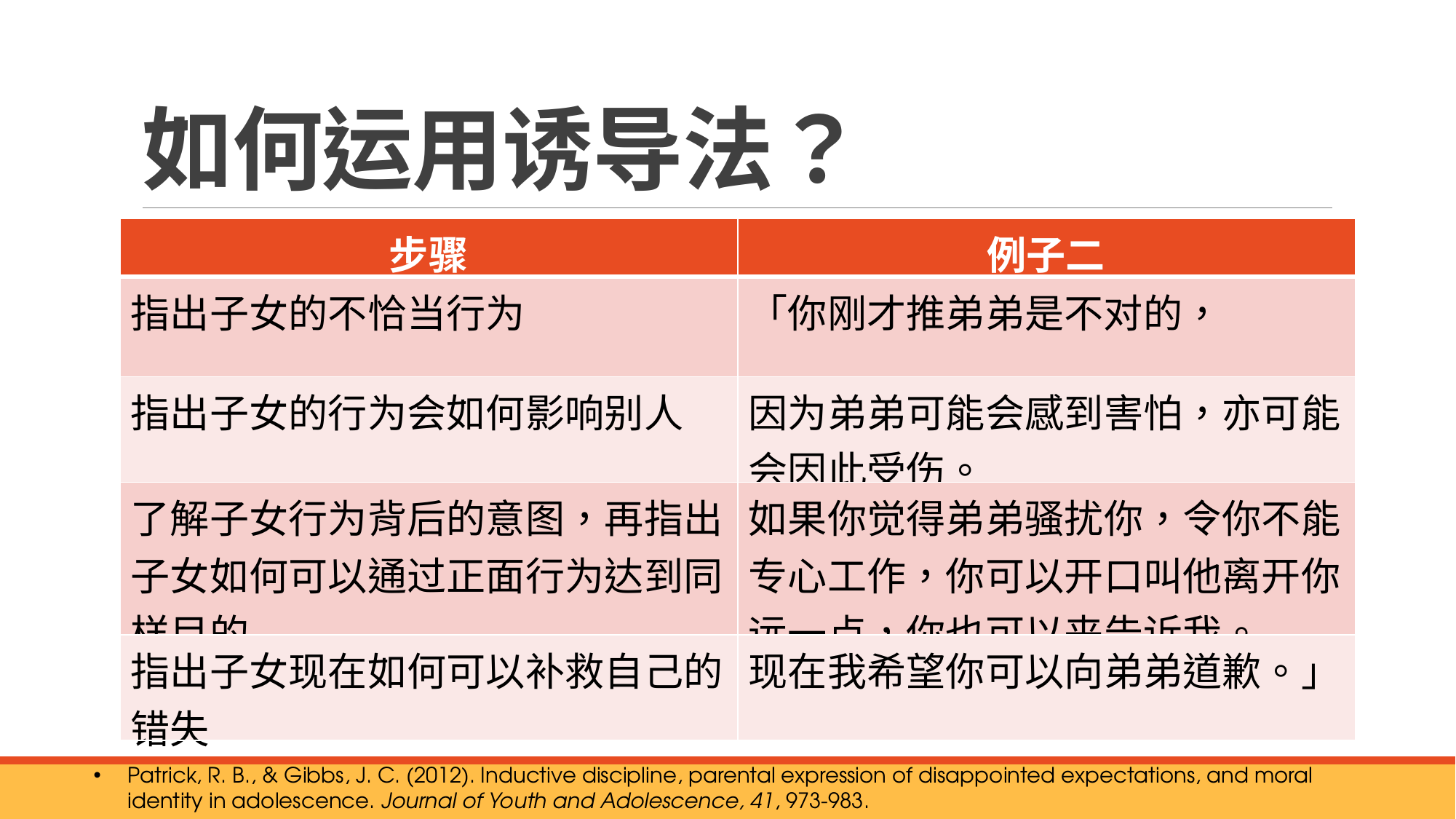

# 如何运用诱导法？
| 步骤 | 例子二 |
| --- | --- |
| 指出子女的不恰当行为 | 「你刚才推弟弟是不对的， |
| 指出子女的行为会如何影响别人 | 因为弟弟可能会感到害怕，亦可能会因此受伤。 |
| 了解子女行为背后的意图，再指出子女如何可以通过正面行为达到同样目的 | 如果你觉得弟弟骚扰你，令你不能专心工作，你可以开口叫他离开你远一点，你也可以来告诉我。 |
| 指出子女现在如何可以补救自己的错失 | 现在我希望你可以向弟弟道歉。」 |
Patrick, R. B., & Gibbs, J. C. (2012). Inductive discipline, parental expression of disappointed expectations, and moral identity in adolescence. Journal of Youth and Adolescence, 41, 973-983.